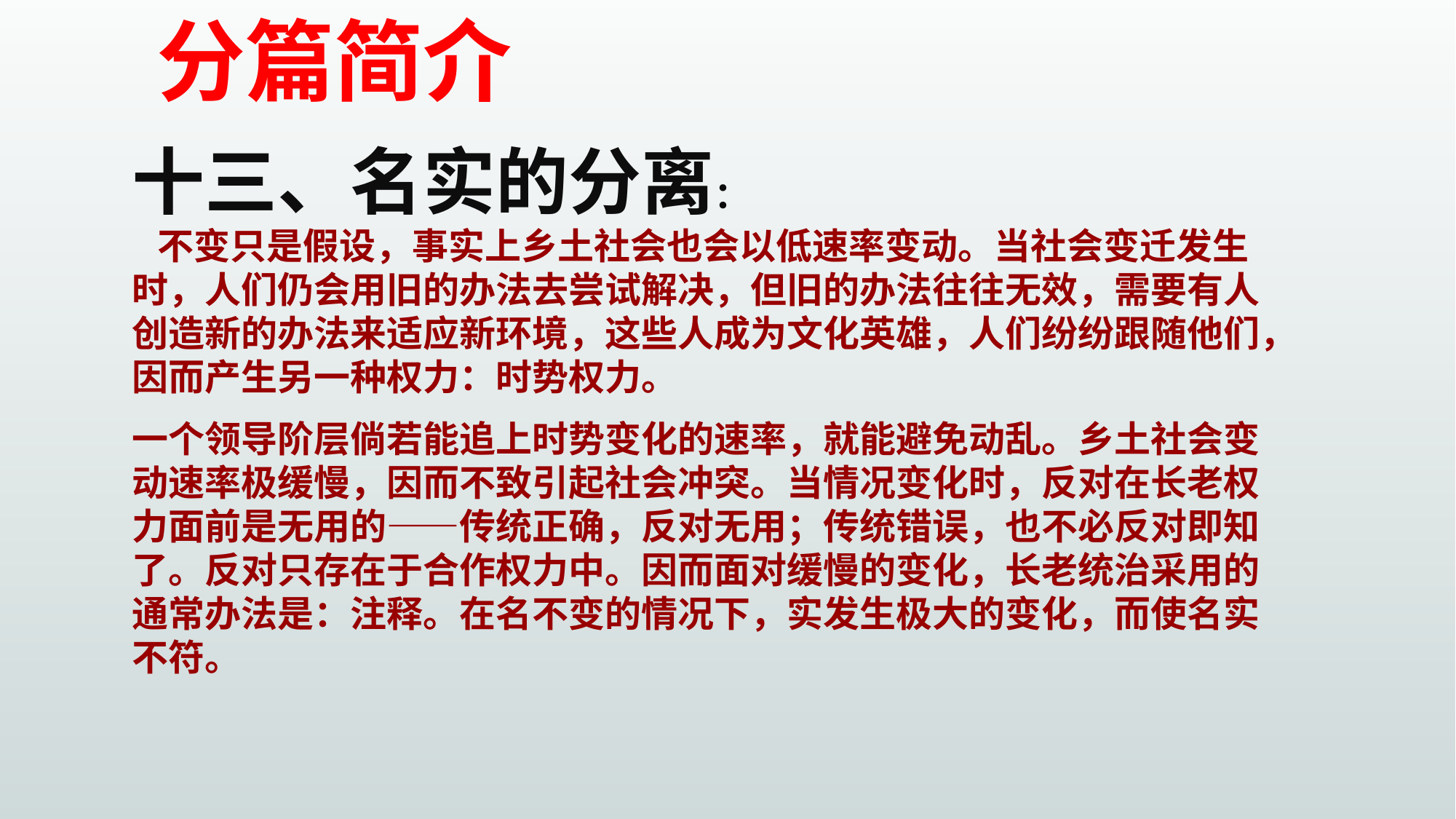

分篇简介
十三、名实的分离：
  不变只是假设，事实上乡土社会也会以低速率变动。当社会变迁发生时，人们仍会用旧的办法去尝试解决，但旧的办法往往无效，需要有人创造新的办法来适应新环境，这些人成为文化英雄，人们纷纷跟随他们，因而产生另一种权力：时势权力。
一个领导阶层倘若能追上时势变化的速率，就能避免动乱。乡土社会变动速率极缓慢，因而不致引起社会冲突。当情况变化时，反对在长老权力面前是无用的——传统正确，反对无用；传统错误，也不必反对即知了。反对只存在于合作权力中。因而面对缓慢的变化，长老统治采用的通常办法是：注释。在名不变的情况下，实发生极大的变化，而使名实不符。